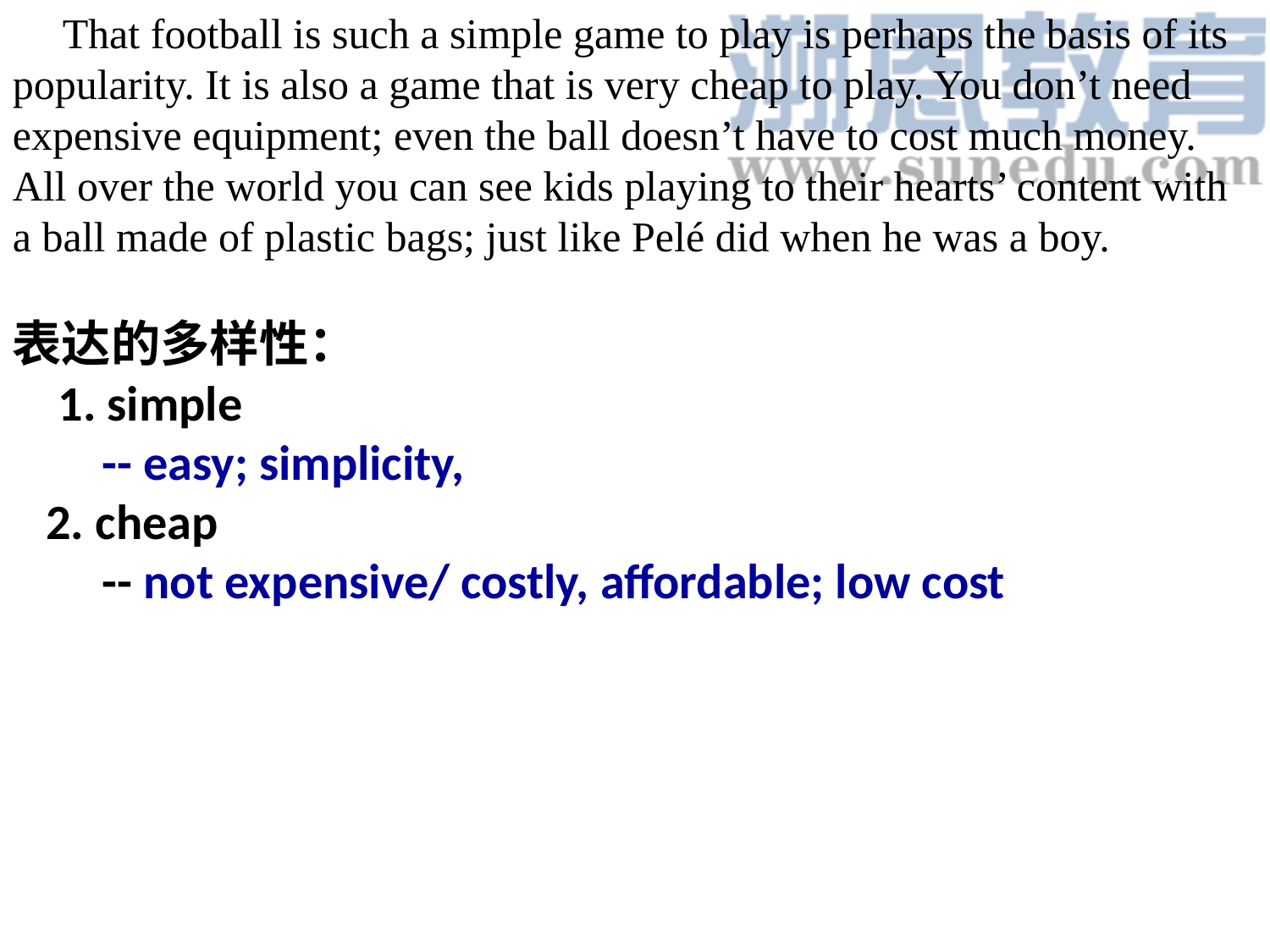

That football is such a simple game to play is perhaps the basis of its popularity. It is also a game that is very cheap to play. You don’t need expensive equipment; even the ball doesn’t have to cost much money. All over the world you can see kids playing to their hearts’ content with a ball made of plastic bags; just like Pelé did when he was a boy.
表达的多样性：
   1. simple
        -- easy; simplicity,
   2. cheap
        -- not expensive/ costly, affordable; low cost